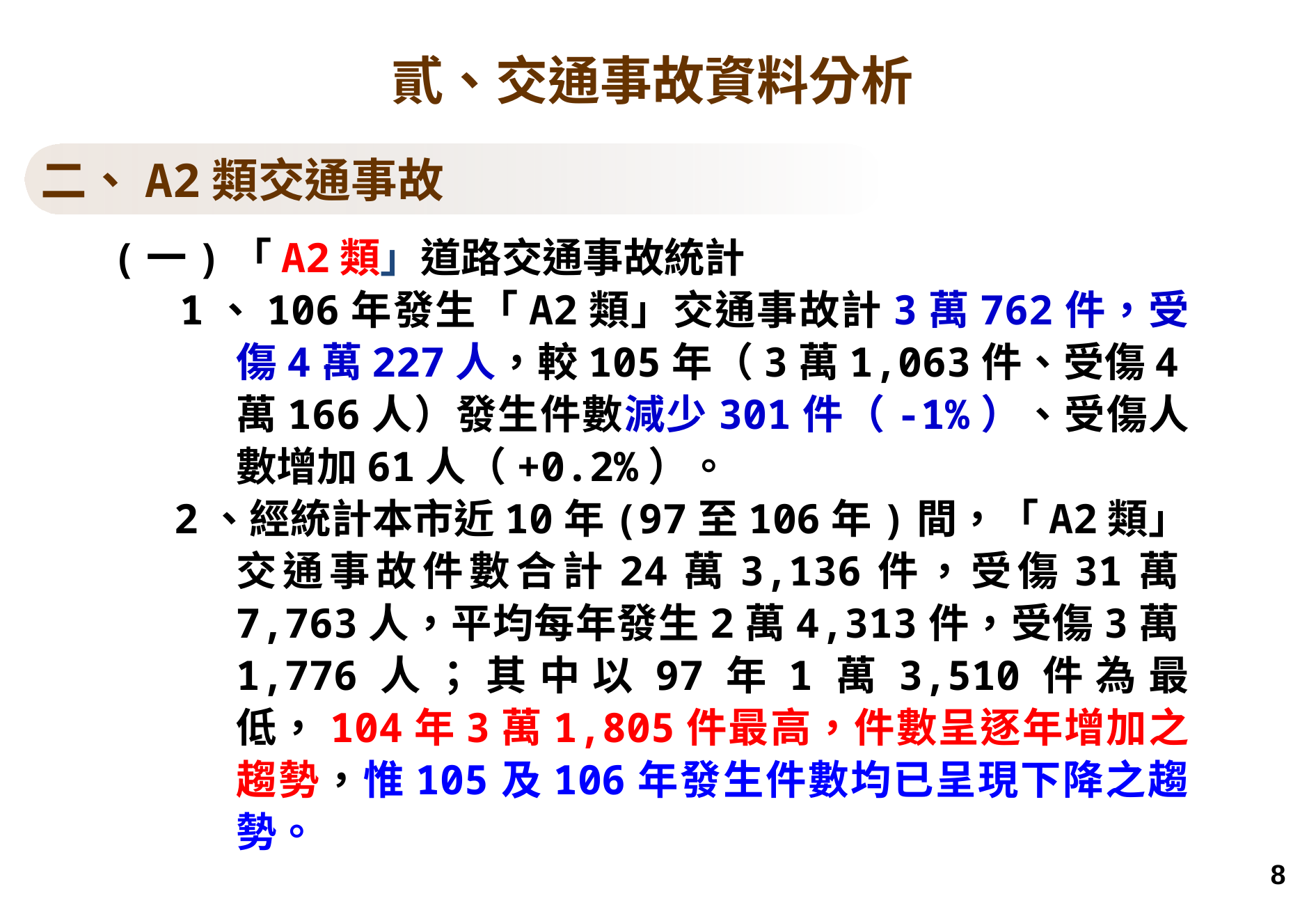

貳、交通事故資料分析

二、A2類交通事故
(一)「A2類」道路交通事故統計
 1、106年發生「A2類」交通事故計3萬762件，受傷4萬227人，較105年（3萬1,063件、受傷4萬166人）發生件數減少301件（-1%）、受傷人數增加61人（+0.2%）。
2、經統計本市近10年(97至106年)間，「A2類」交通事故件數合計24萬3,136件，受傷31萬7,763人，平均每年發生2萬4,313件，受傷3萬1,776人；其中以97年1萬3,510件為最低，104年3萬1,805件最高，件數呈逐年增加之趨勢，惟105及106年發生件數均已呈現下降之趨勢。

8